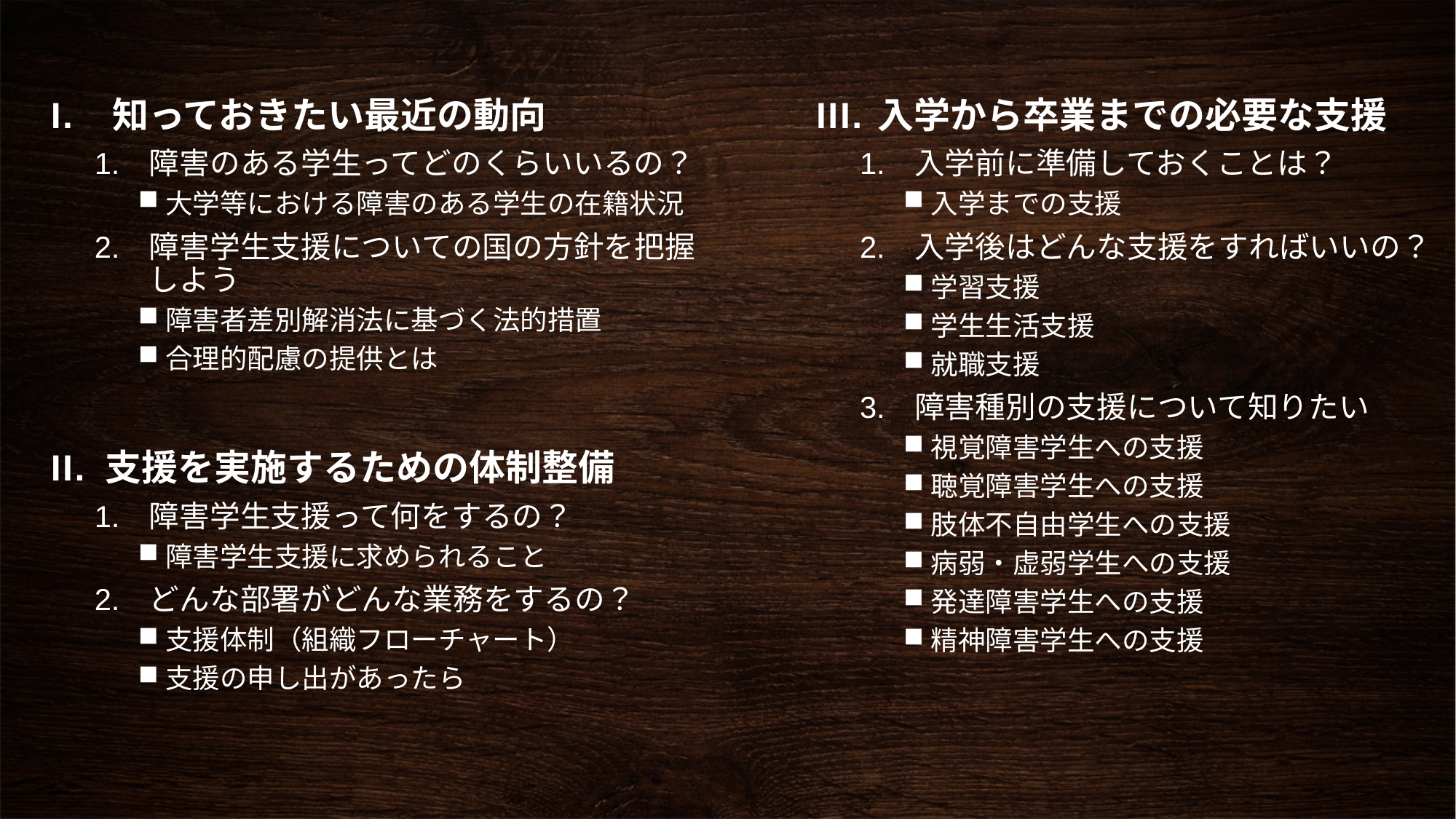

知っておきたい最近の動向
障害のある学生ってどのくらいいるの？
大学等における障害のある学生の在籍状況
障害学生支援についての国の方針を把握しよう
障害者差別解消法に基づく法的措置
合理的配慮の提供とは

支援を実施するための体制整備
障害学生支援って何をするの？
障害学生支援に求められること
どんな部署がどんな業務をするの？
支援体制（組織フローチャート）
支援の申し出があったら
入学から卒業までの必要な支援
入学前に準備しておくことは？
入学までの支援
入学後はどんな支援をすればいいの？
学習支援
学生生活支援
就職支援
障害種別の支援について知りたい
視覚障害学生への支援
聴覚障害学生への支援
肢体不自由学生への支援
病弱・虚弱学生への支援
発達障害学生への支援
精神障害学生への支援